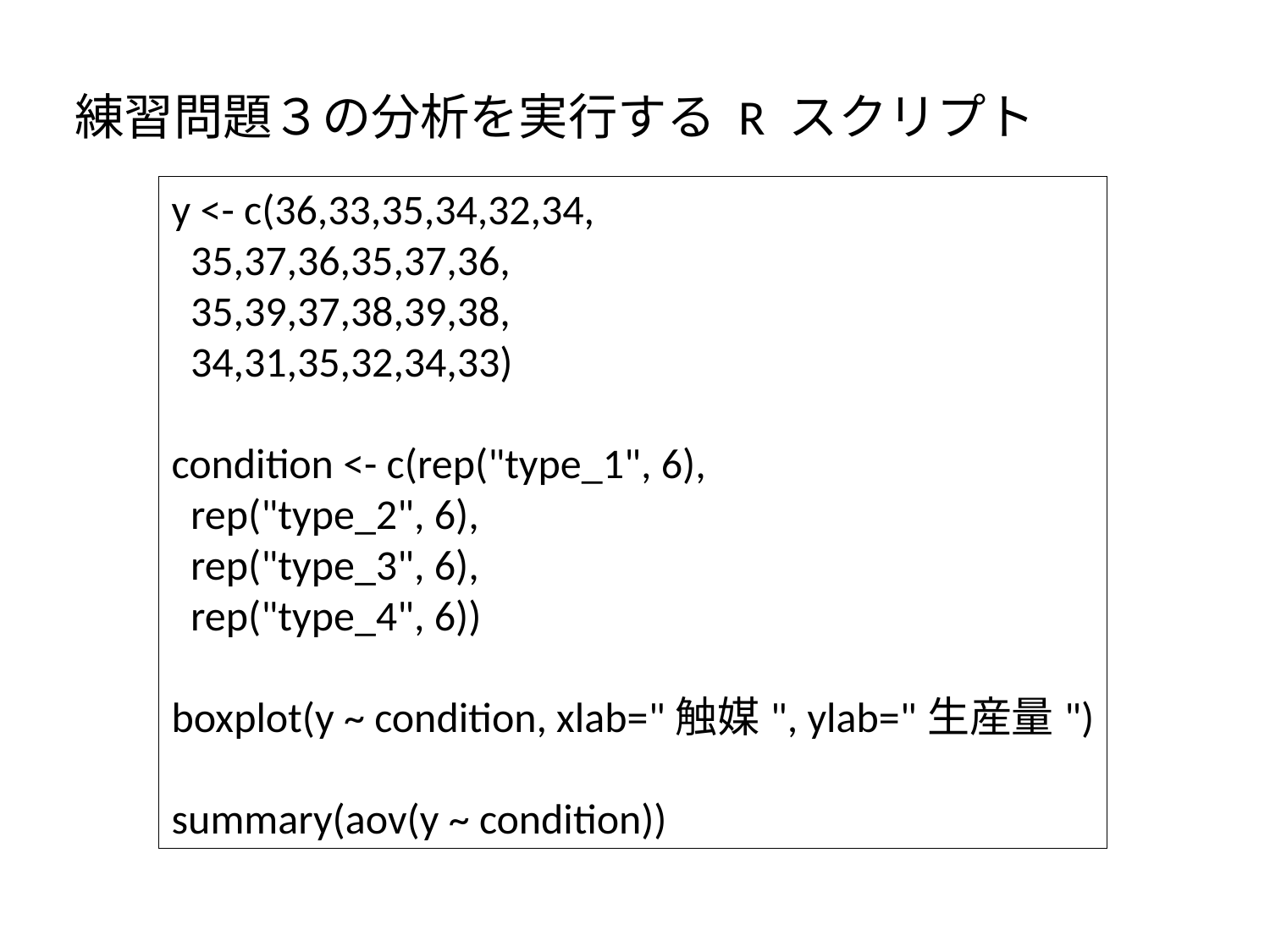

練習問題３の分析を実行する R スクリプト
y <- c(36,33,35,34,32,34,
  35,37,36,35,37,36,
  35,39,37,38,39,38,
  34,31,35,32,34,33)

condition <- c(rep("type_1", 6),
  rep("type_2", 6),
  rep("type_3", 6),
  rep("type_4", 6))

boxplot(y ~ condition, xlab="触媒", ylab="生産量")

summary(aov(y ~ condition))